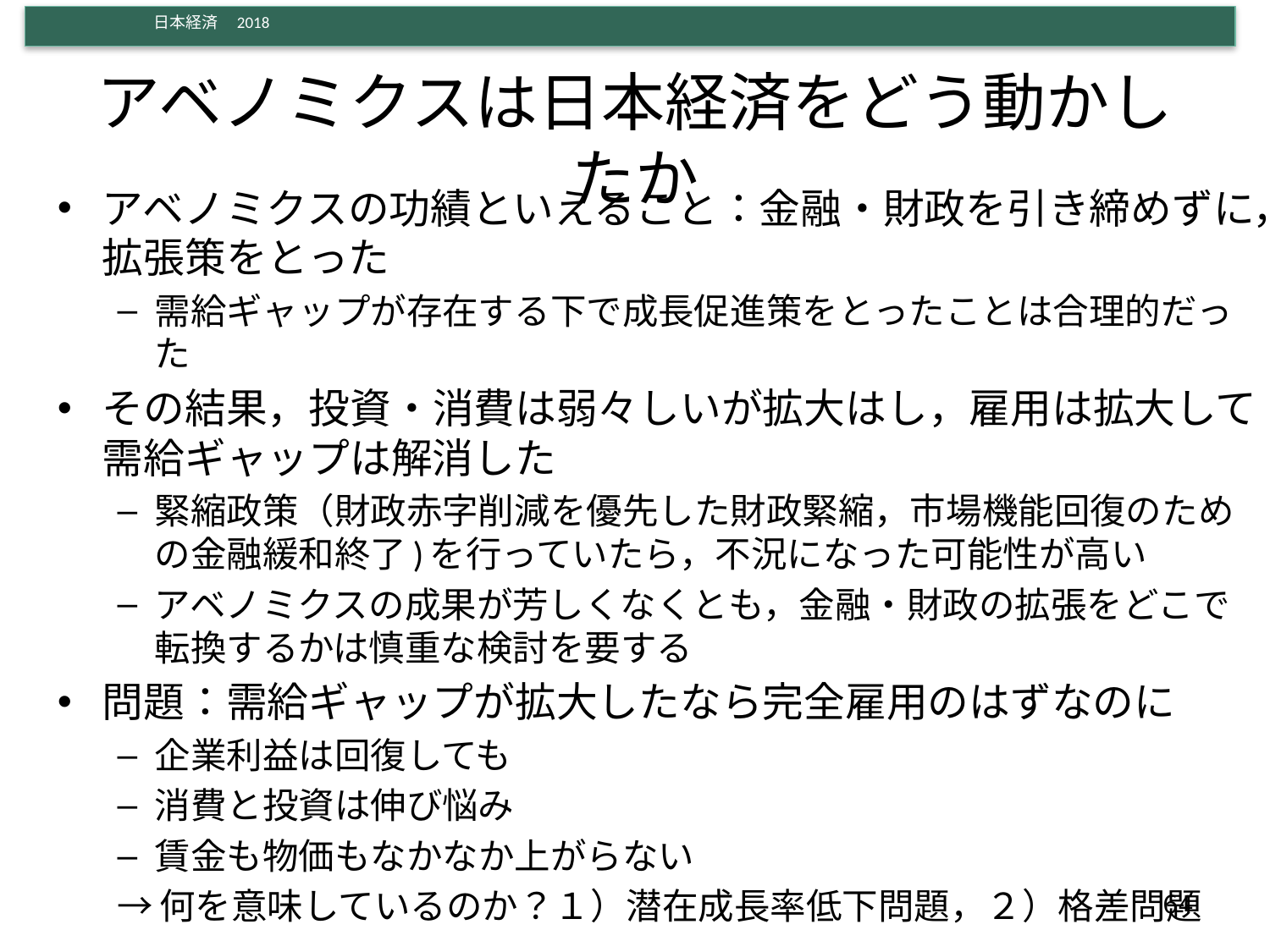

# アベノミクスは日本経済をどう動かしたか
アベノミクスの功績といえること：金融・財政を引き締めずに，拡張策をとった
需給ギャップが存在する下で成長促進策をとったことは合理的だった
その結果，投資・消費は弱々しいが拡大はし，雇用は拡大して需給ギャップは解消した
緊縮政策（財政赤字削減を優先した財政緊縮，市場機能回復のための金融緩和終了)を行っていたら，不況になった可能性が高い
アベノミクスの成果が芳しくなくとも，金融・財政の拡張をどこで転換するかは慎重な検討を要する
問題：需給ギャップが拡大したなら完全雇用のはずなのに
企業利益は回復しても
消費と投資は伸び悩み
賃金も物価もなかなか上がらない
→何を意味しているのか？１）潜在成長率低下問題，２）格差問題

64